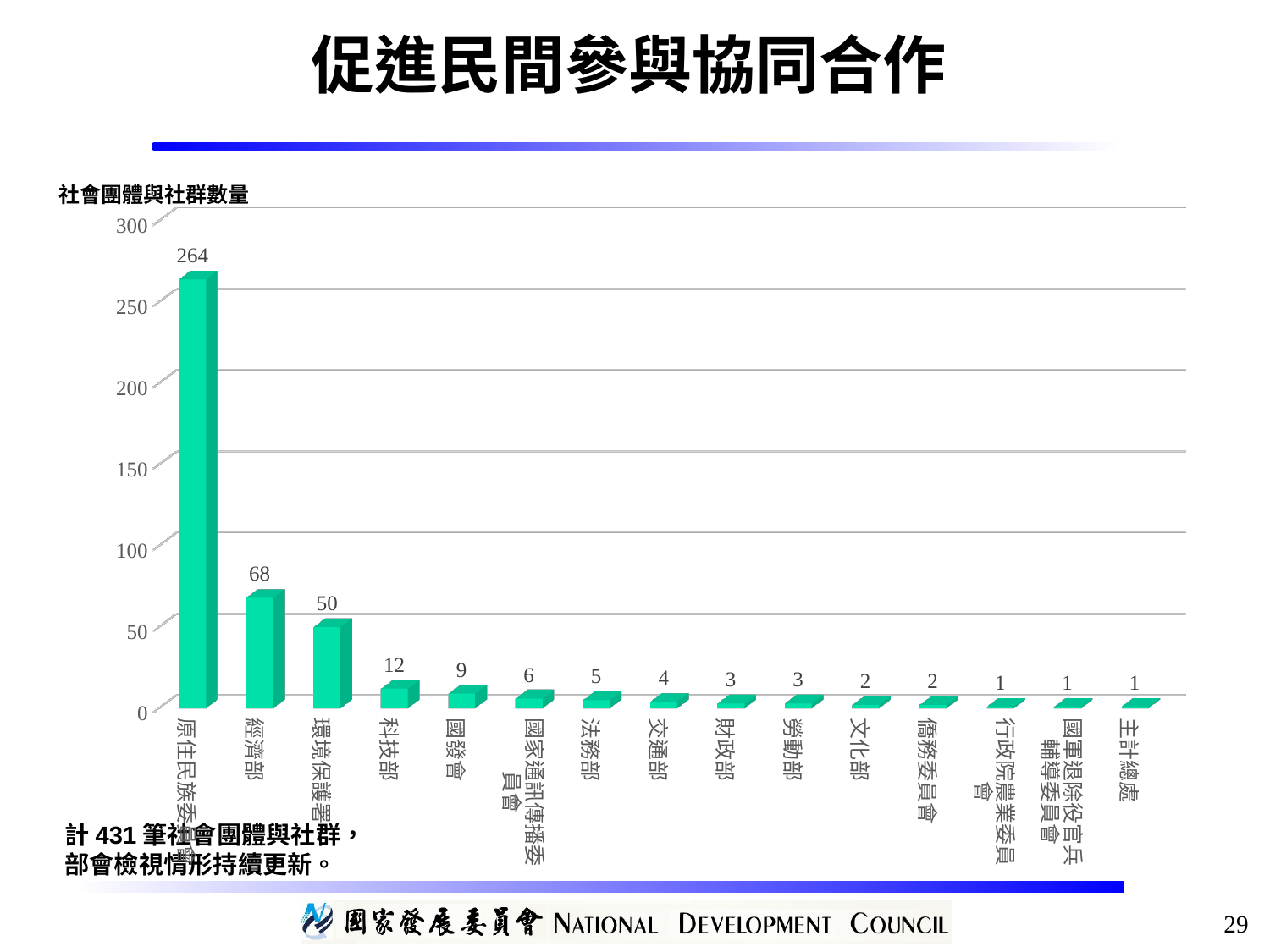

促進民間參與協同合作

社會團體與社群數量

[unsupported chart]

計431筆社會團體與社群，
部會檢視情形持續更新。
29